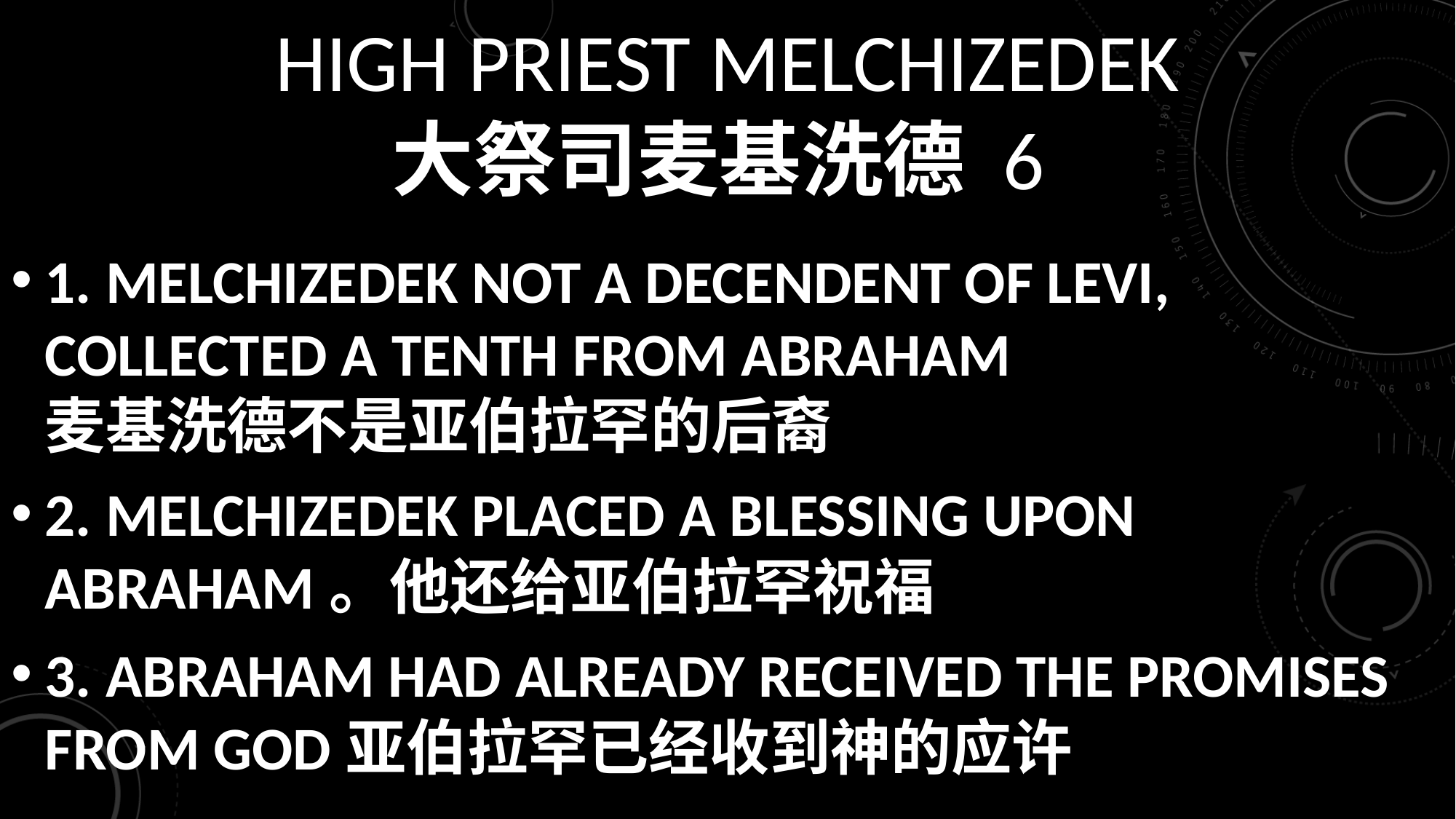

# HIGH PRIEST MELCHIZEDEK 大祭司麦基洗德 6
1. MELCHIZEDEK NOT A DECENDENT OF LEVI, COLLECTED A TENTH FROM ABRAHAM                               麦基洗德不是亚伯拉罕的后裔
2. MELCHIZEDEK PLACED A BLESSING UPON ABRAHAM。他还给亚伯拉罕祝福
3. ABRAHAM HAD ALREADY RECEIVED THE PROMISES FROM GOD亚伯拉罕已经收到神的应许